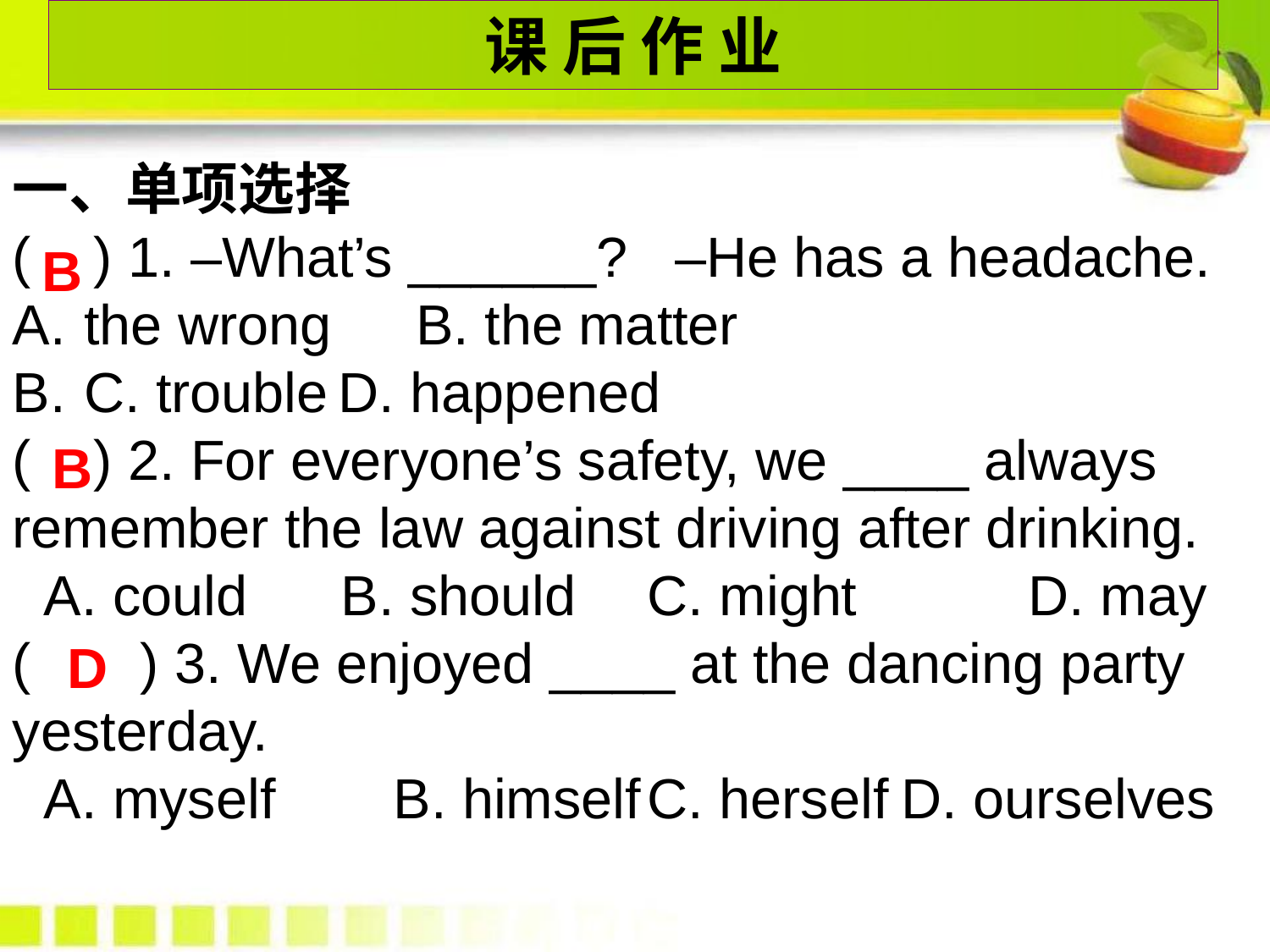

课 后 作 业
一、单项选择
(    ) 1. –What’s ______?   –He has a headache.
the wrong	     B. the matter
C. trouble	D. happened
(    ) 2. For everyone’s safety, we ____ always remember the law against driving after drinking.
  A. could      B. should    	C. might    	D. may
(       ) 3. We enjoyed ____ at the dancing party yesterday.
  A. myself	B. himself	C. herself	D. ourselves

B
B
D